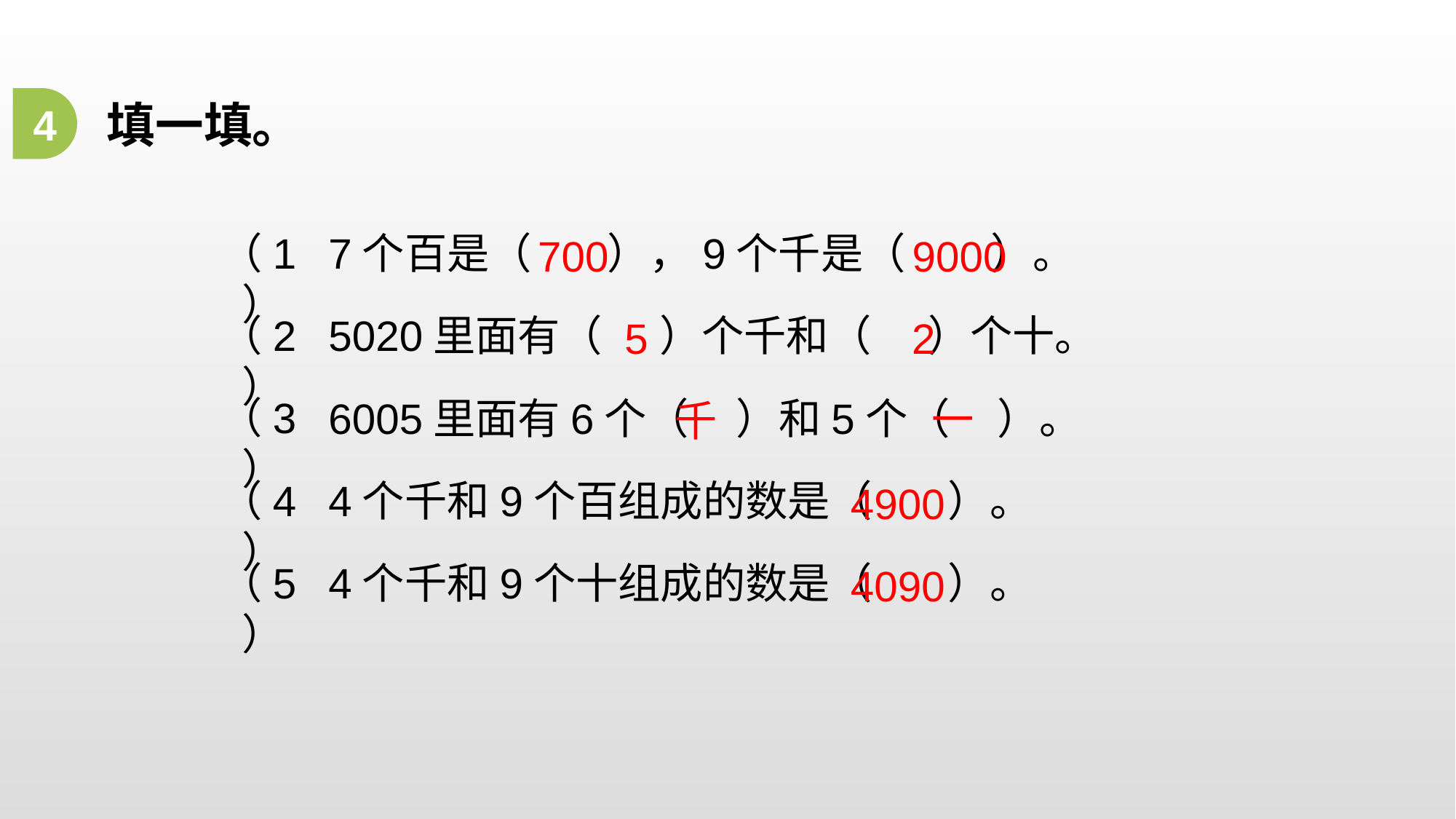

4
填一填。
（1）
7个百是（        ），9个千是（         ）。
700
9000
5020里面有（      ）个千和（      ）个十。
（2）
5
2
6005里面有6个（     ）和5个（     ）。
（3）
一
千
4个千和9个百组成的数是（        ）。
（4）
4900
（5）
4个千和9个十组成的数是（        ）。
4090